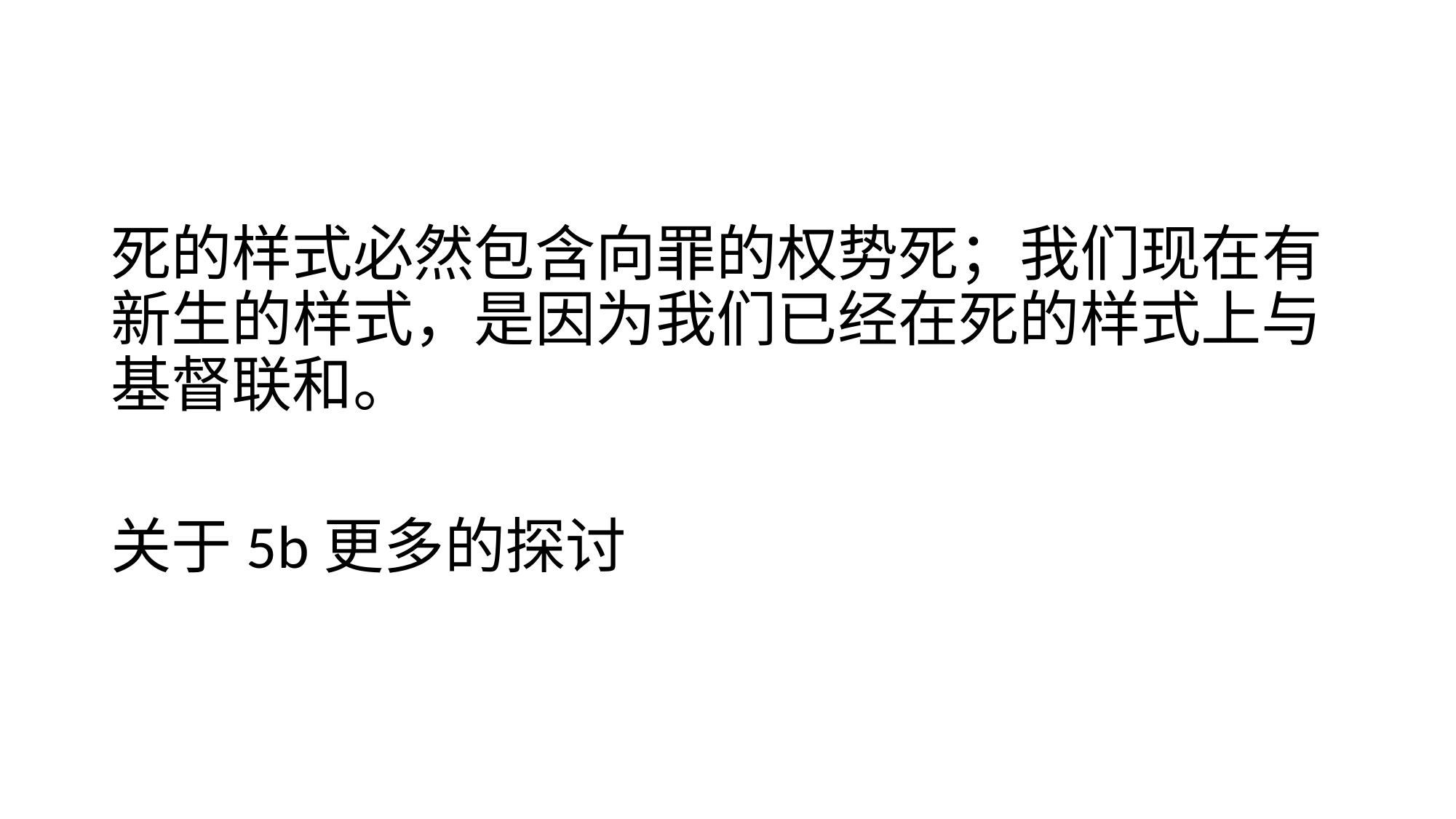

#
死的样式必然包含向罪的权势死；我们现在有新生的样式，是因为我们已经在死的样式上与基督联和。

关于5b更多的探讨